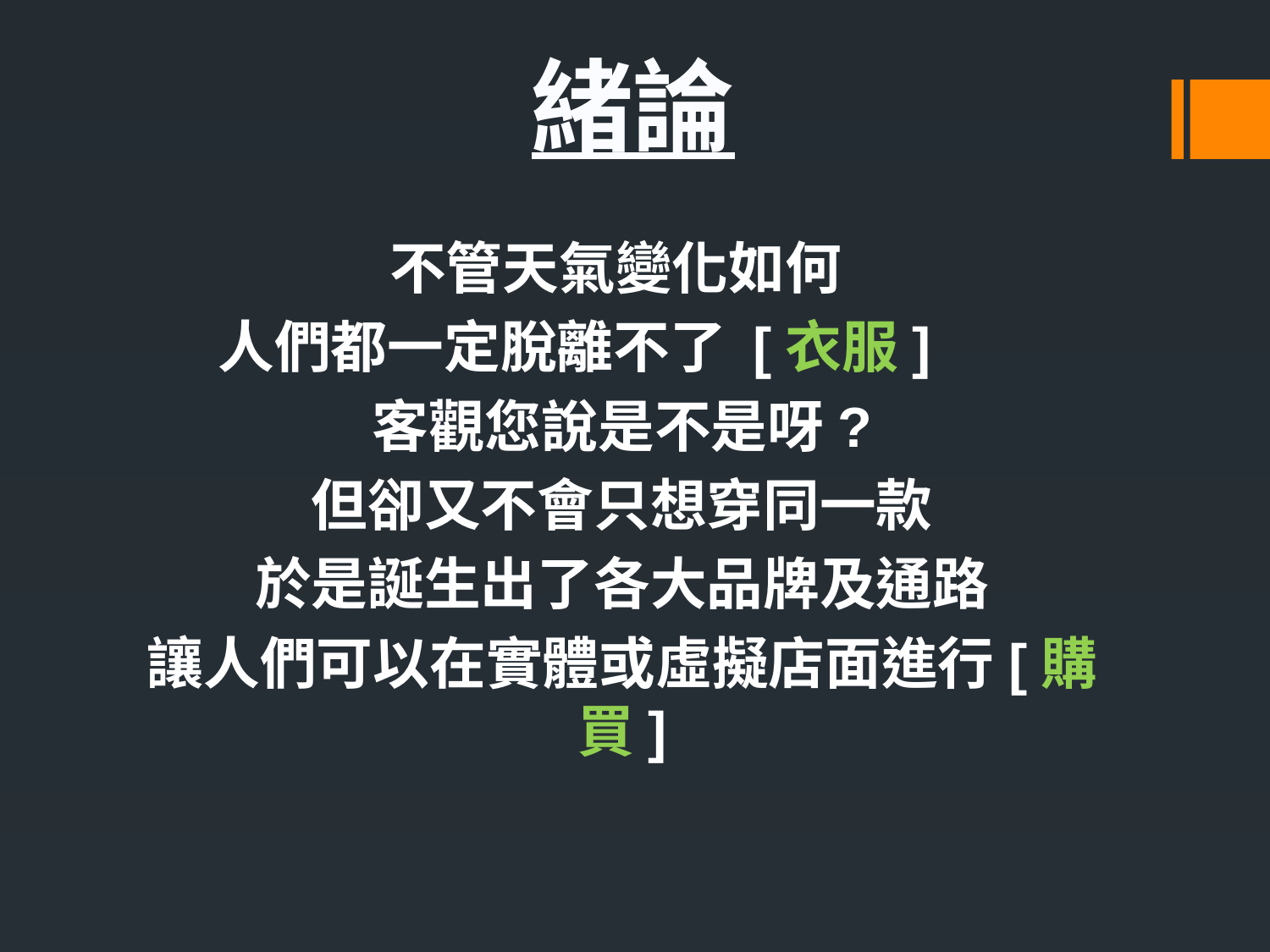

# 緒論
不管天氣變化如何
       人們都一定脫離不了 [衣服]
客觀您說是不是呀?
但卻又不會只想穿同一款
於是誕生出了各大品牌及通路
讓人們可以在實體或虛擬店面進行[購買]